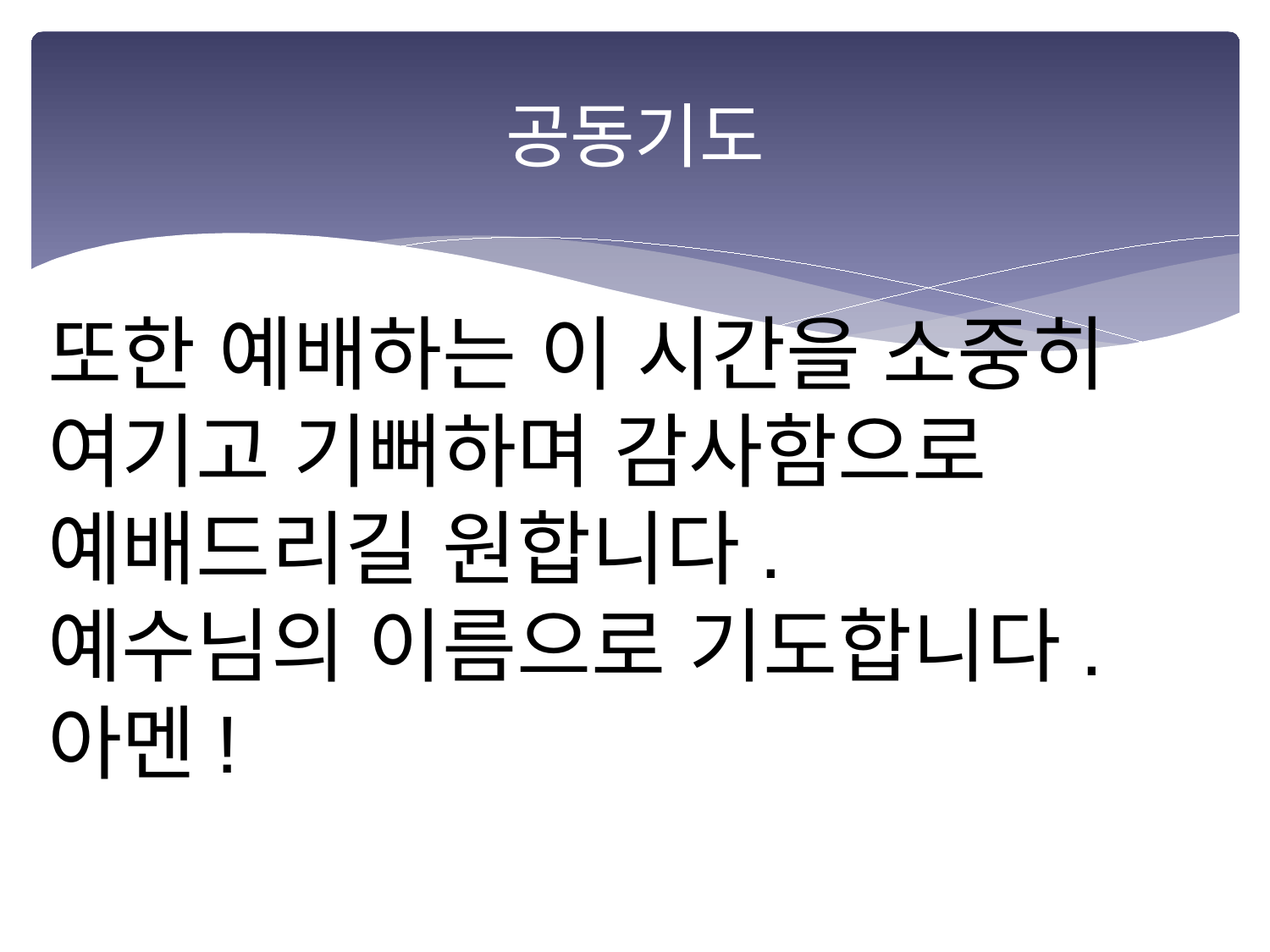

# 공동기도

또한 예배하는 이 시간을 소중히
여기고 기뻐하며 감사함으로
예배드리길 원합니다.
예수님의 이름으로 기도합니다.
아멘!